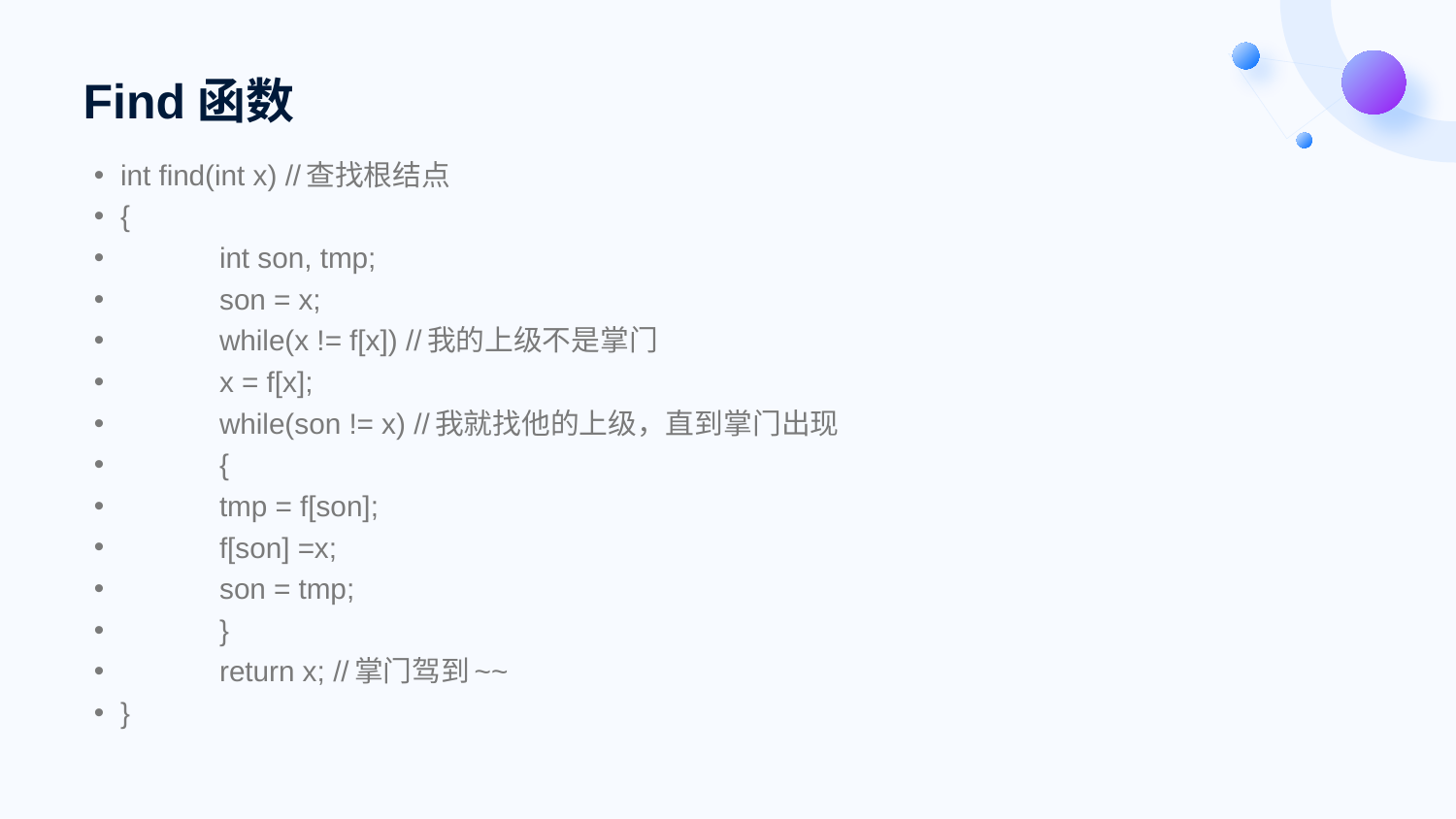

# Find函数
int find(int x) //查找根结点
{
	int son, tmp;
	son = x;
	while(x != f[x]) //我的上级不是掌门
		x = f[x];
	while(son != x) //我就找他的上级，直到掌门出现
	{
		tmp = f[son];
		f[son] =x;
		son = tmp;
	}
	return x; //掌门驾到~~
}